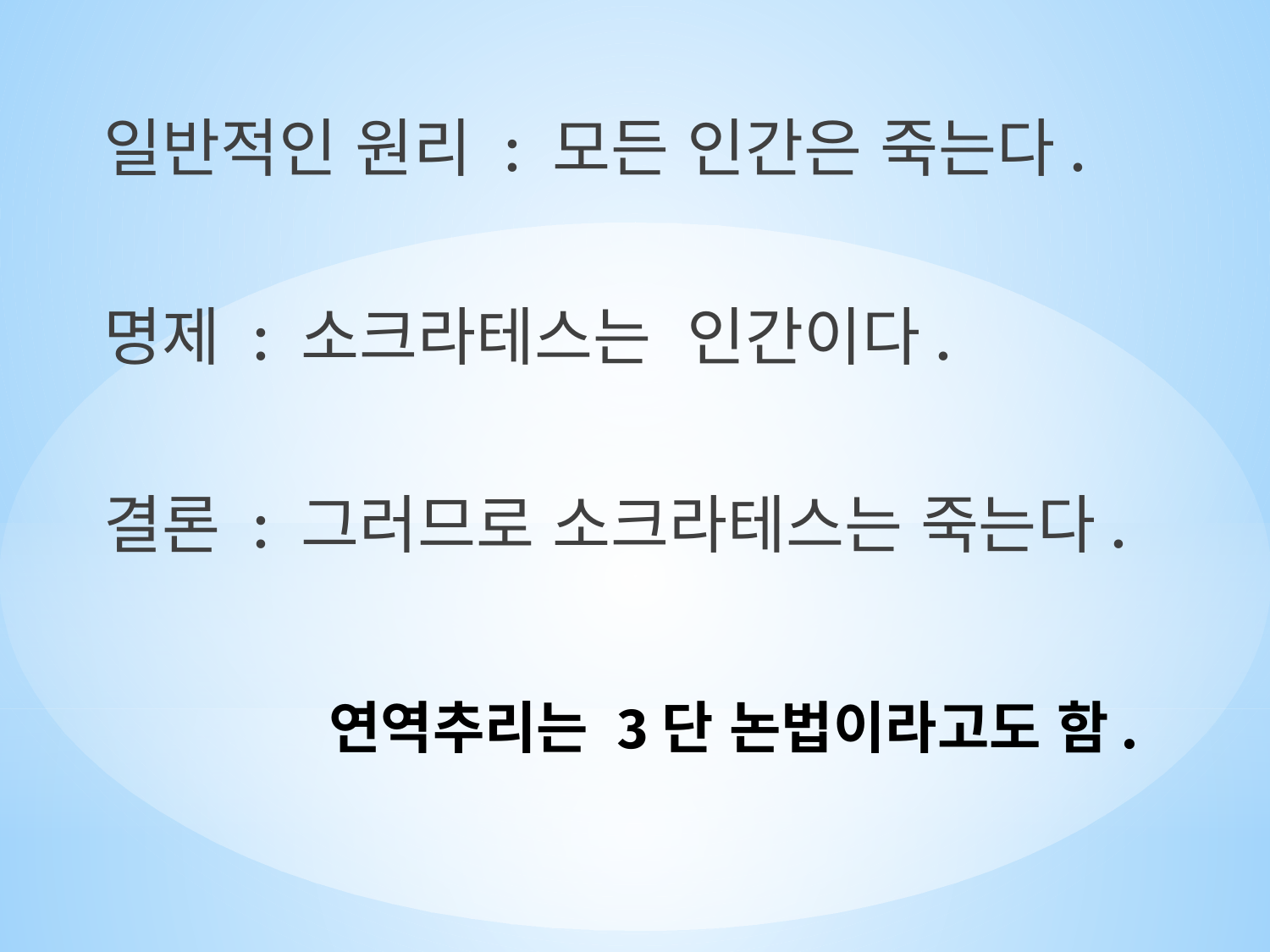

일반적인 원리 : 모든 인간은 죽는다.

명제 : 소크라테스는  인간이다.

결론 : 그러므로 소크라테스는 죽는다.
# 연역추리는 3단 논법이라고도 함.